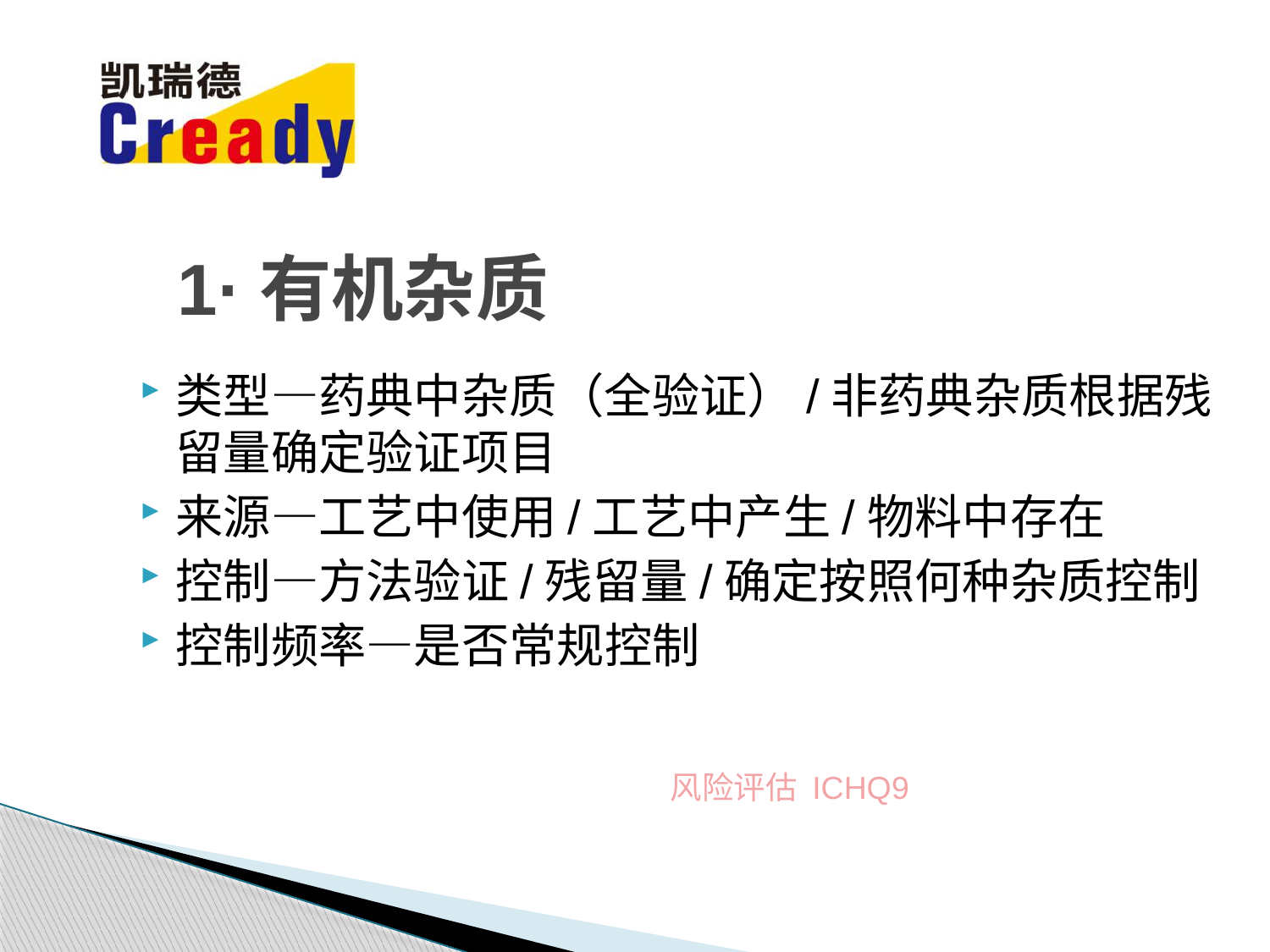

# 1·有机杂质
类型—药典中杂质（全验证）/非药典杂质根据残留量确定验证项目
来源—工艺中使用/工艺中产生/物料中存在
控制—方法验证/残留量/确定按照何种杂质控制
控制频率—是否常规控制
风险评估 ICHQ9